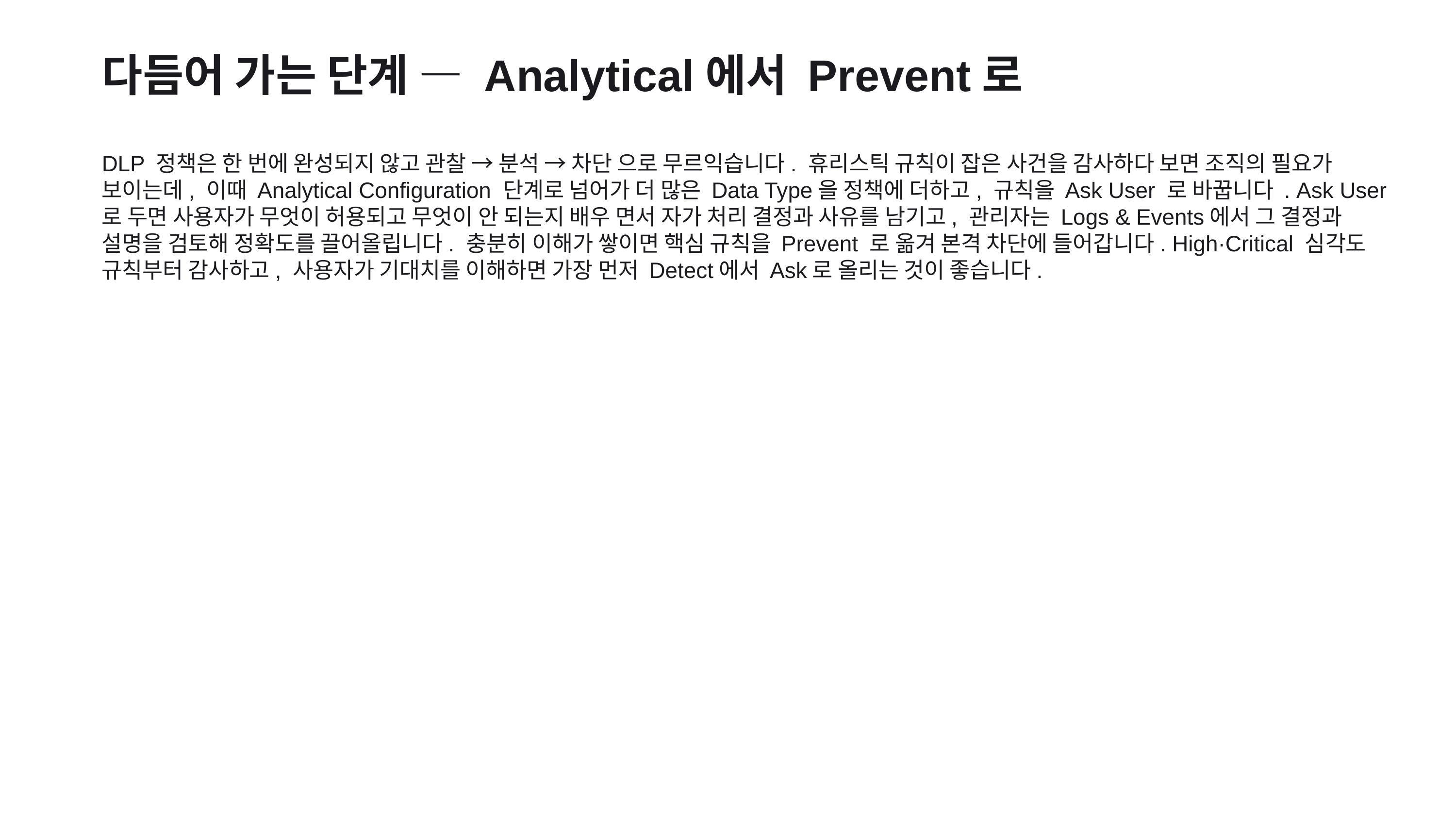

다듬어 가는 단계 — Analytical에서 Prevent로
DLP 정책은 한 번에 완성되지 않고 관찰 → 분석 → 차단 으로 무르익습니다. 휴리스틱 규칙이 잡은 사건을 감사하다 보면 조직의 필요가 보이는데, 이때 Analytical Configuration 단계로 넘어가 더 많은 Data Type을 정책에 더하고, 규칙을 Ask User 로 바꿉니다 . Ask User로 두면 사용자가 무엇이 허용되고 무엇이 안 되는지 배우 면서 자가 처리 결정과 사유를 남기고, 관리자는 Logs & Events에서 그 결정과 설명을 검토해 정확도를 끌어올립니다. 충분히 이해가 쌓이면 핵심 규칙을 Prevent 로 옮겨 본격 차단에 들어갑니다. High·Critical 심각도 규칙부터 감사하고, 사용자가 기대치를 이해하면 가장 먼저 Detect에서 Ask로 올리는 것이 좋습니다.